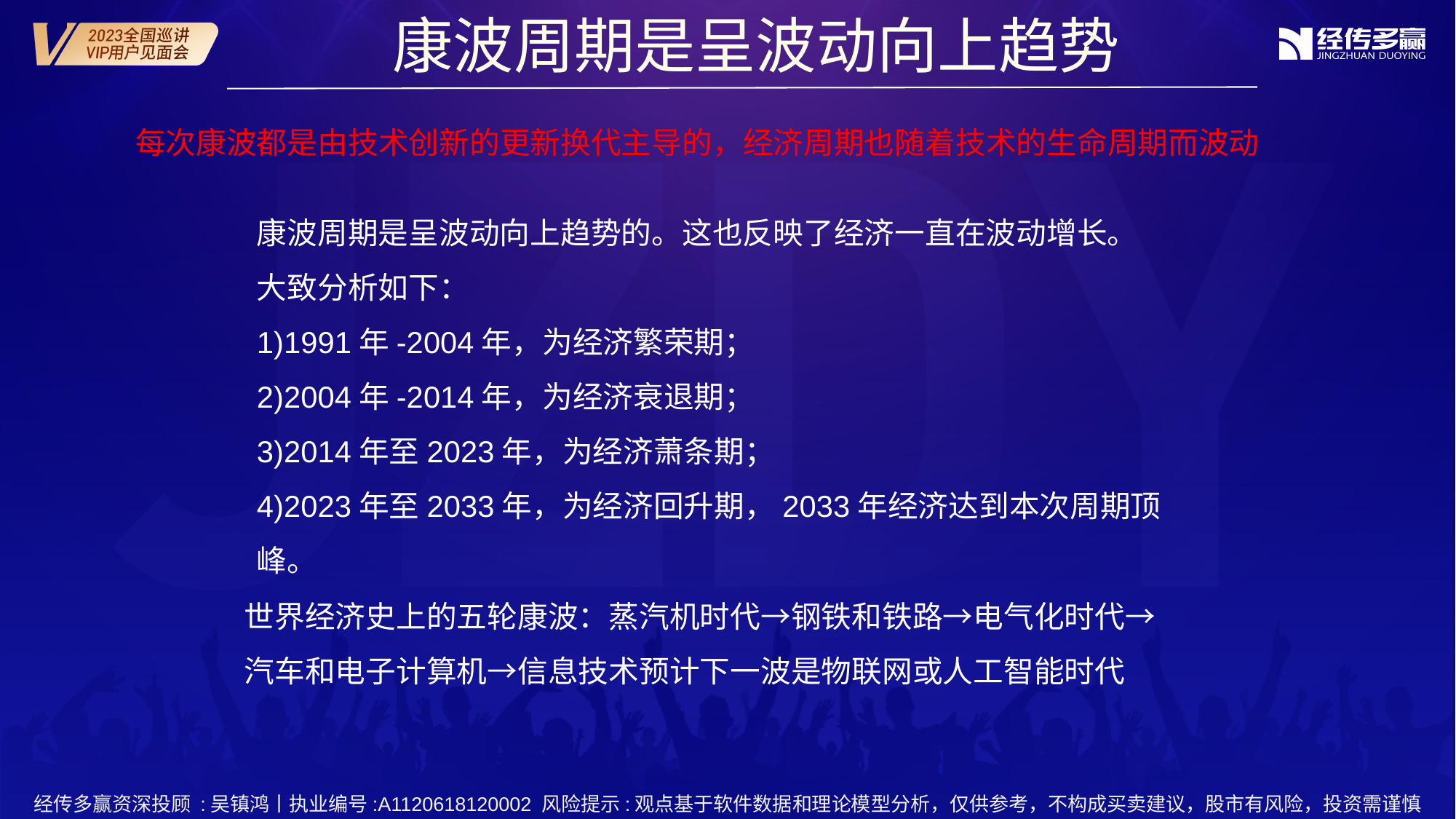

康波周期是呈波动向上趋势

每次康波都是由技术创新的更新换代主导的，经济周期也随着技术的生命周期而波动
康波周期是呈波动向上趋势的。这也反映了经济一直在波动增长。大致分析如下：
1)1991年-2004年，为经济繁荣期；
2)2004年-2014年，为经济衰退期；
3)2014年至2023年，为经济萧条期；
4)2023年至2033年，为经济回升期，2033年经济达到本次周期顶峰。
世界经济史上的五轮康波：蒸汽机时代→钢铁和铁路→电气化时代→汽车和电子计算机→信息技术预计下一波是物联网或人工智能时代